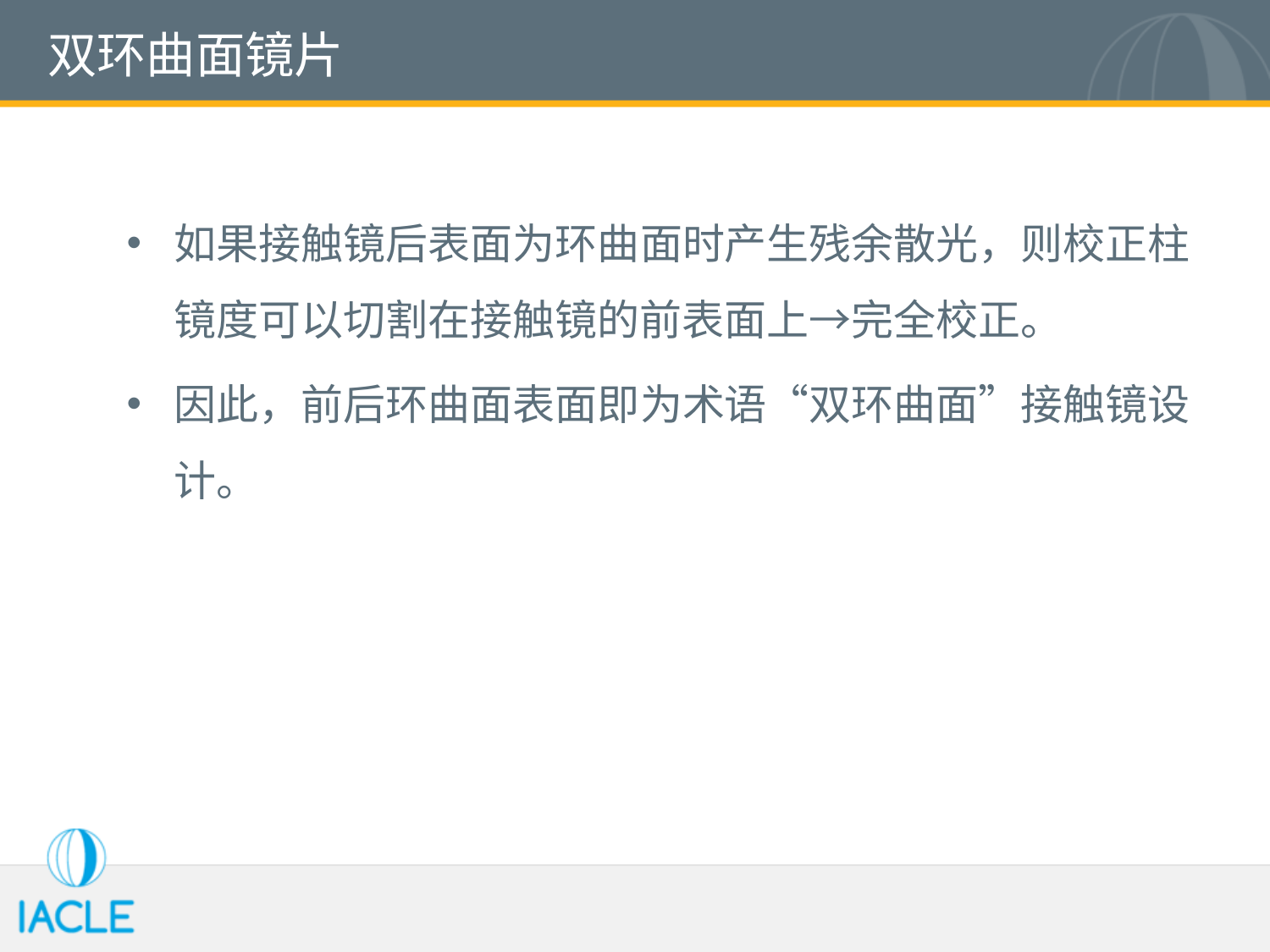

# 双环曲面镜片

如果接触镜后表面为环曲面时产生残余散光，则校正柱镜度可以切割在接触镜的前表面上→完全校正。
因此，前后环曲面表面即为术语“双环曲面”接触镜设计。